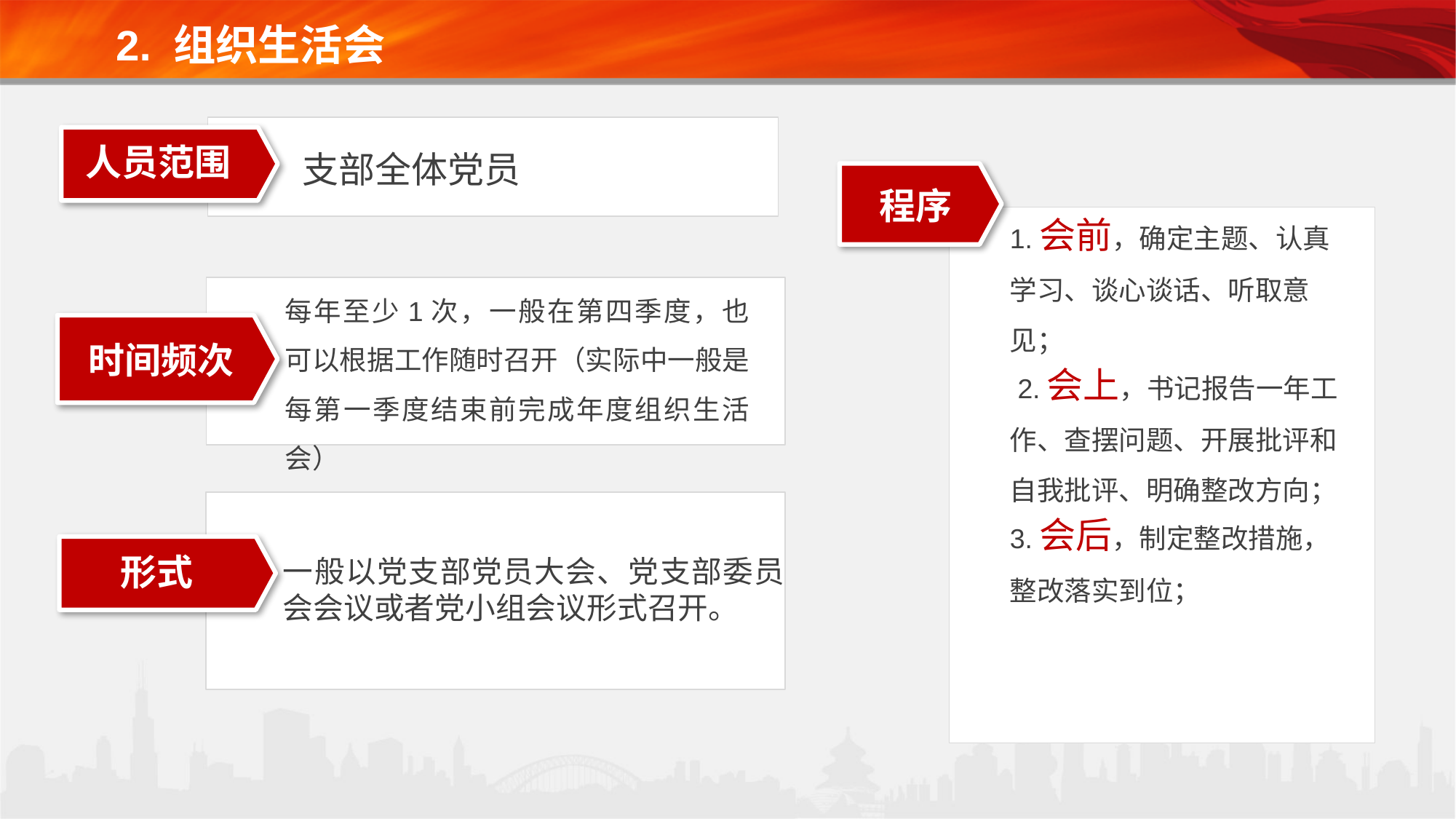

2. 组织生活会

人员范围
支部全体党员

程序
1.会前，确定主题、认真学习、谈心谈话、听取意见；
 2.会上，书记报告一年工作、查摆问题、开展批评和自我批评、明确整改方向；
3.会后，制定整改措施，整改落实到位；

每年至少1次，一般在第四季度，也可以根据工作随时召开（实际中一般是每第一季度结束前完成年度组织生活会）

时间频次

形式
一般以党支部党员大会、党支部委员会会议或者党小组会议形式召开。